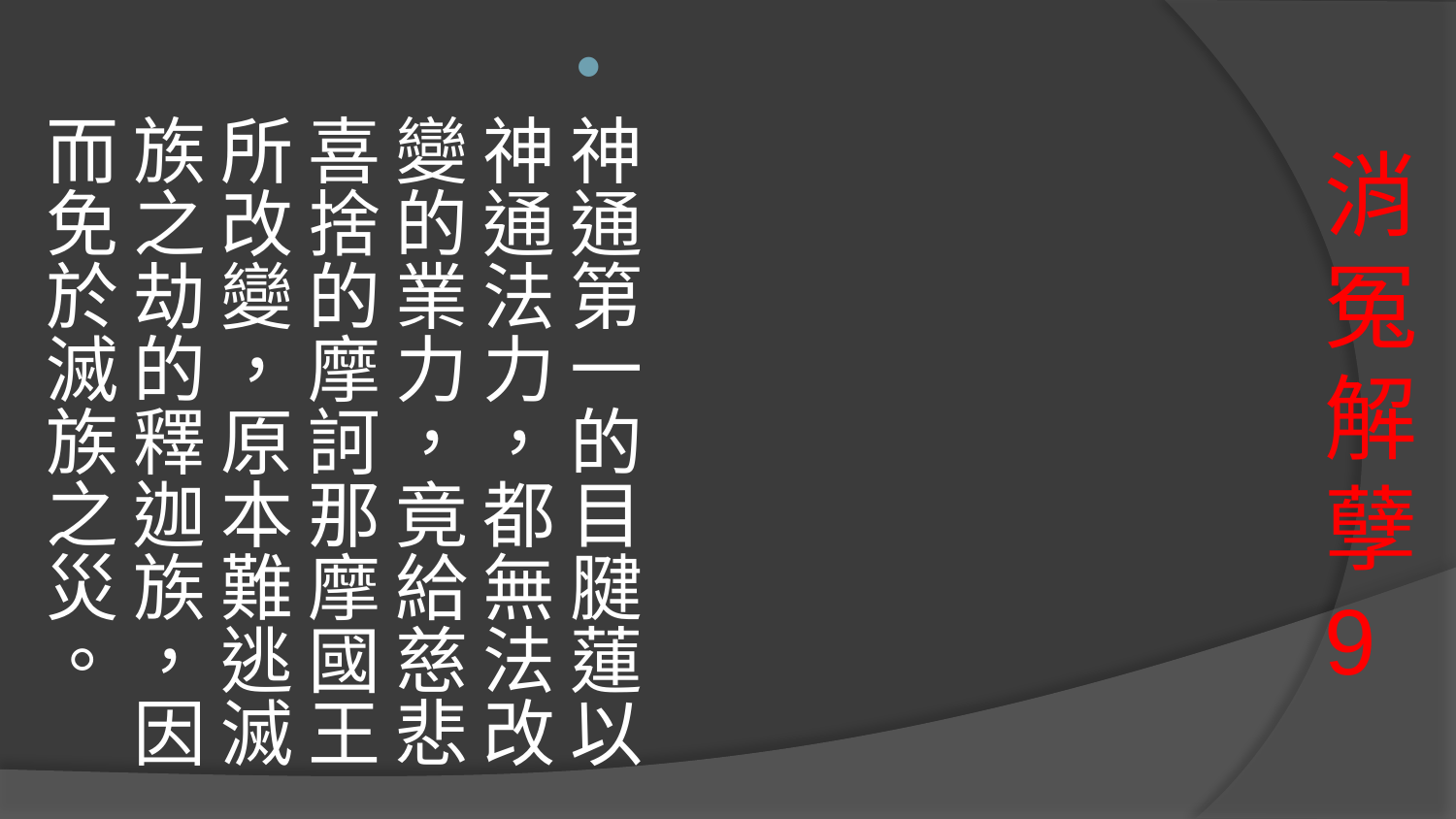

神通第一的目腱蓮以神通法力，都無法改變的業力，竟給慈悲喜捨的摩訶那摩國王所改變，原本難逃滅族之劫的釋迦族，因而免於滅族之災。
# 消冤解孽 9